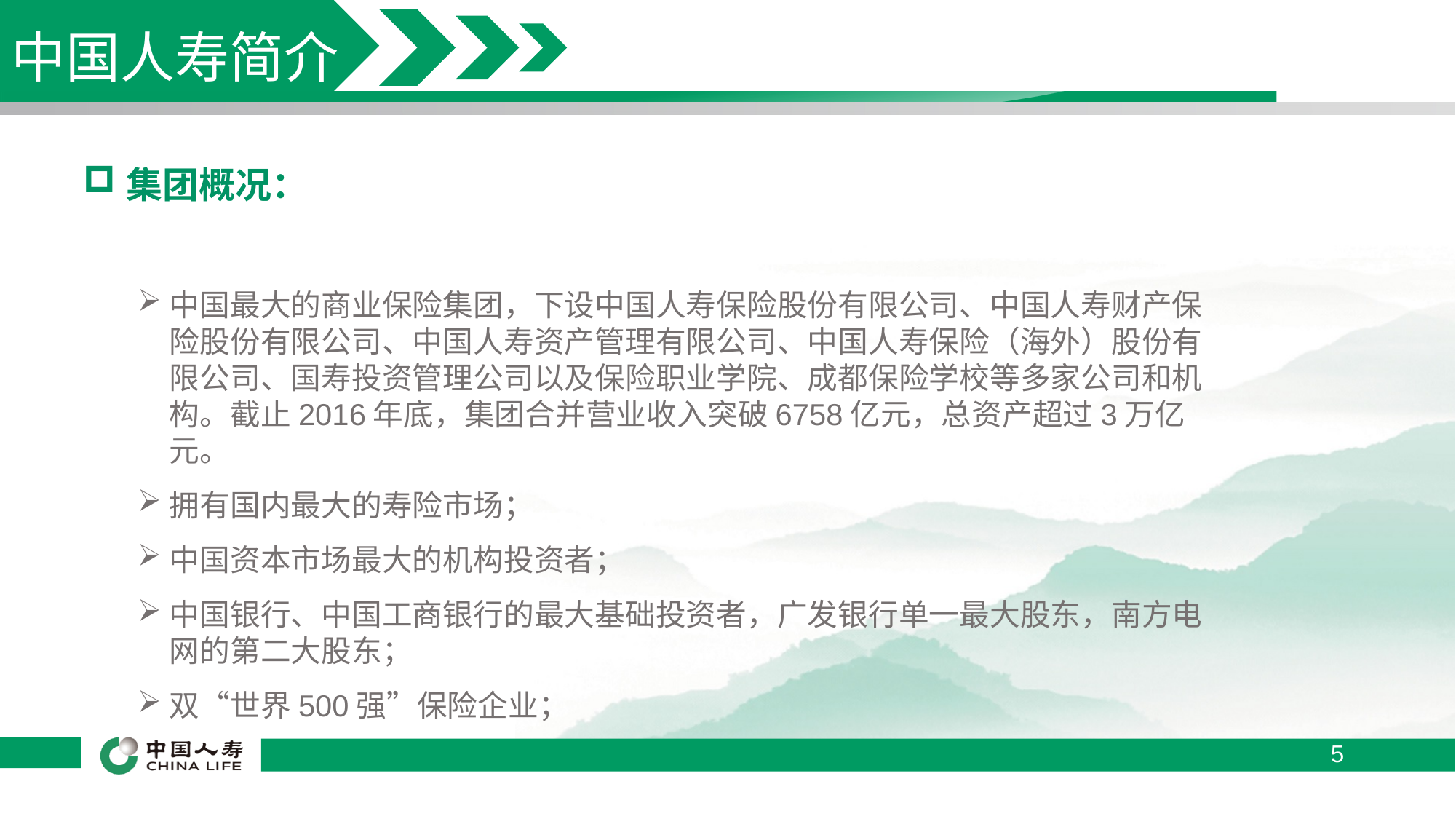

# 中国人寿简介

集团概况：

中国最大的商业保险集团，下设中国人寿保险股份有限公司、中国人寿财产保险股份有限公司、中国人寿资产管理有限公司、中国人寿保险（海外）股份有限公司、国寿投资管理公司以及保险职业学院、成都保险学校等多家公司和机构。截止2016年底，集团合并营业收入突破6758亿元，总资产超过3万亿元。
拥有国内最大的寿险市场；
中国资本市场最大的机构投资者；
中国银行、中国工商银行的最大基础投资者，广发银行单一最大股东，南方电网的第二大股东；
双“世界500强”保险企业；

5